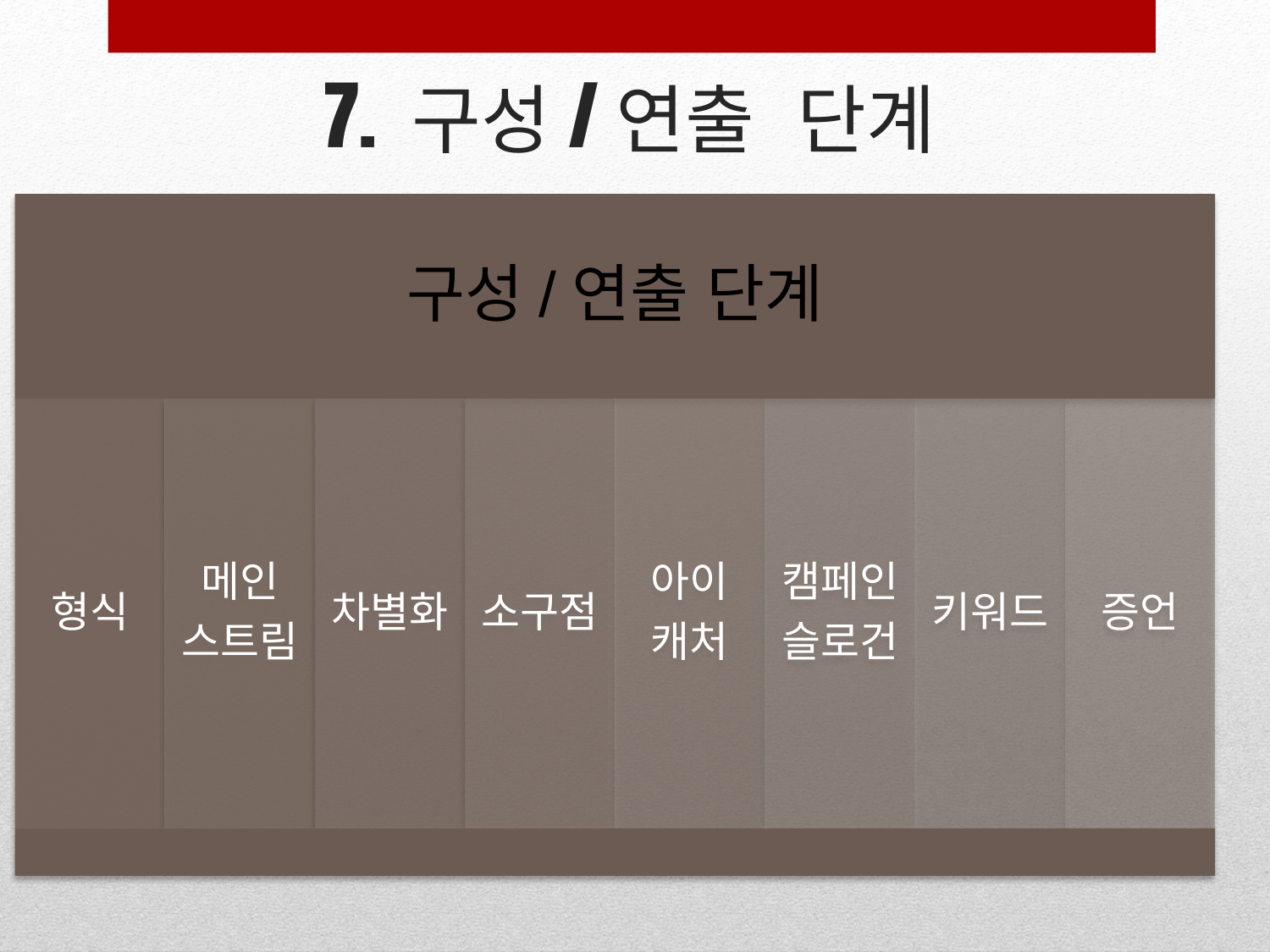

# 7. 구성/연출  단계

구성/연출 단계
형식
메인
스트림
차별화
소구점
아이
캐처
캠페인
슬로건
키워드
증언